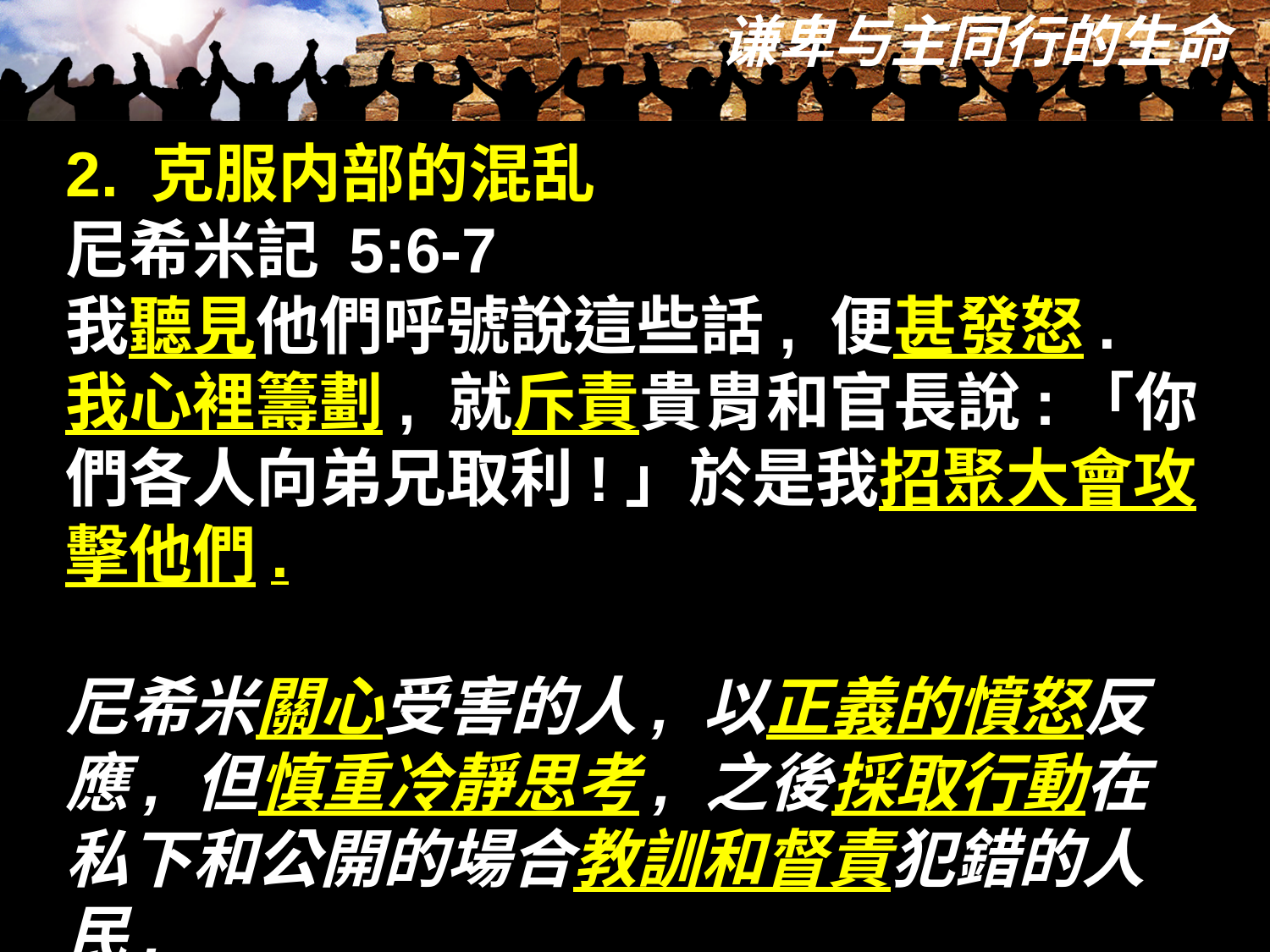

2. 克服内部的混乱
尼希米記 5:6-7
我聽見他們呼號說這些話, 便甚發怒. 我心裡籌劃, 就斥責貴胄和官長說:「你們各人向弟兄取利!」於是我招聚大會攻擊他們.

尼希米關心受害的人, 以正義的憤怒反應, 但慎重冷靜思考, 之後採取行動在私下和公開的場合教訓和督責犯錯的人民.